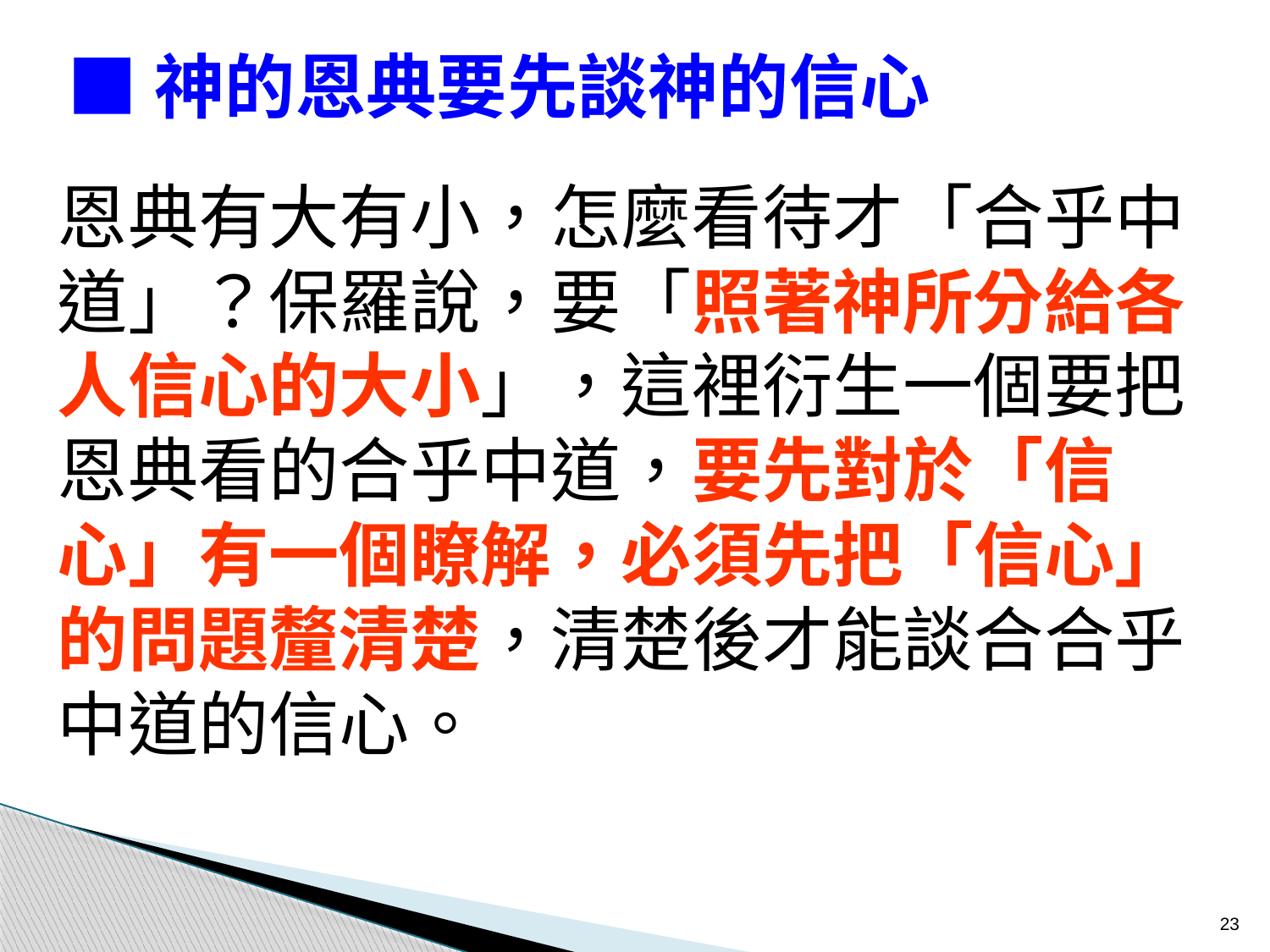

■神的恩典要先談神的信心
恩典有大有小，怎麼看待才「合乎中道」？保羅說，要「照著神所分給各人信心的大小」，這裡衍生一個要把恩典看的合乎中道，要先對於「信心」有一個瞭解，必須先把「信心」的問題釐清楚，清楚後才能談合合乎中道的信心。
23